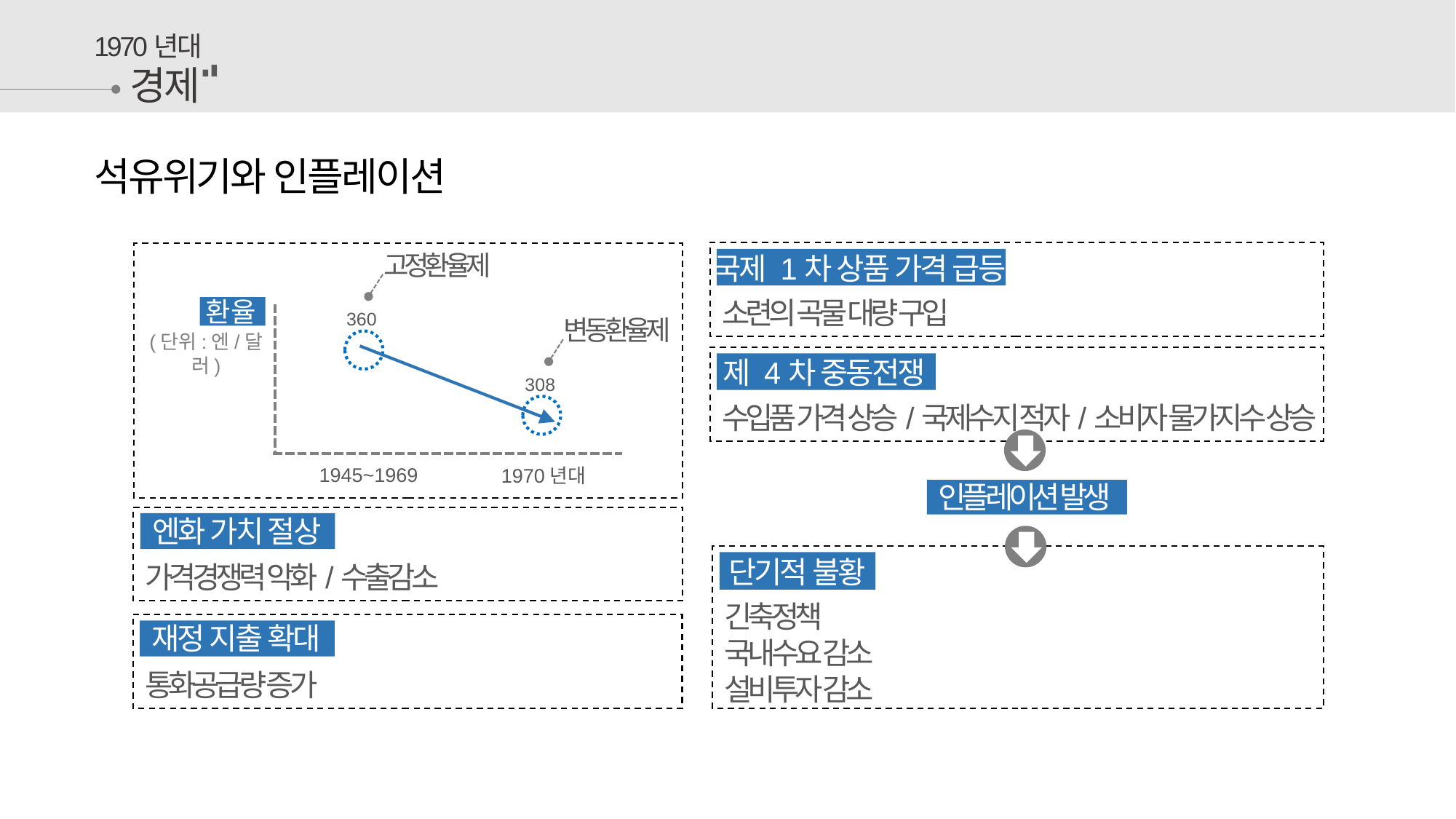

1970년대

경제
석유위기와 인플레이션
고정환율제

환율
360

308

1945~1969
1970년대
(단위:엔/달러)
변동환율제

국제 1차 상품 가격 급등
소련의 곡물 대량 구입

제 4차 중동전쟁
수입품 가격 상승/국제수지 적자/소비자 물가지수 상승

인플레이션 발생

엔화 가치 절상
가격경쟁력 악화/수출감소

단기적 불황
긴축정책
국내수요 감소
설비투자 감소

재정 지출 확대
통화공급량 증가